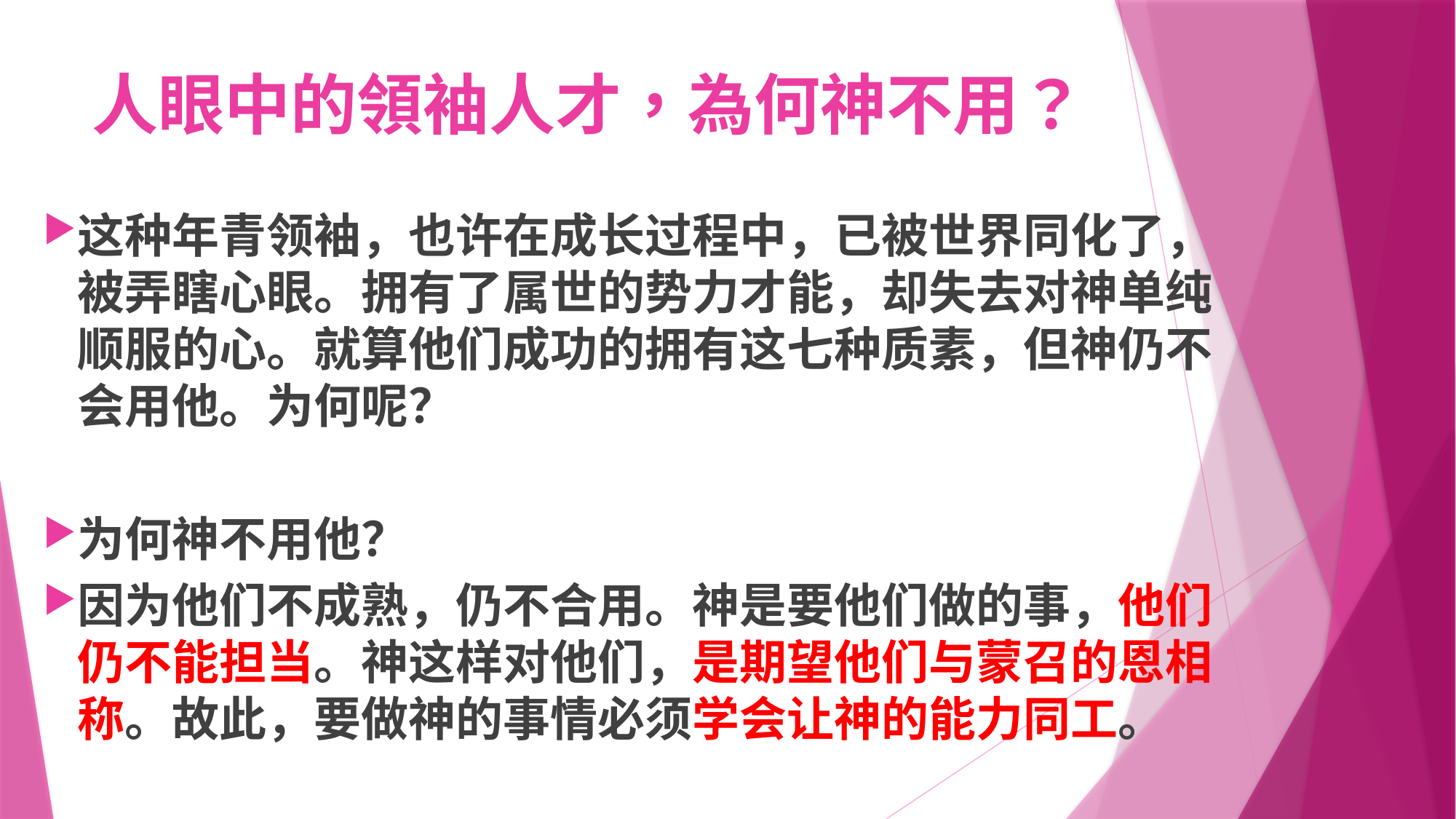

# 人眼中的領袖人才，為何神不用？
这种年青领袖，也许在成长过程中，已被世界同化了，被弄瞎心眼。拥有了属世的势力才能，却失去对神单纯顺服的心。就算他们成功的拥有这七种质素，但神仍不会用他。为何呢？

为何神不用他？
因为他们不成熟，仍不合用。神是要他们做的事，他们仍不能担当。神这样对他们，是期望他们与蒙召的恩相称。故此，要做神的事情必须学会让神的能力同工。